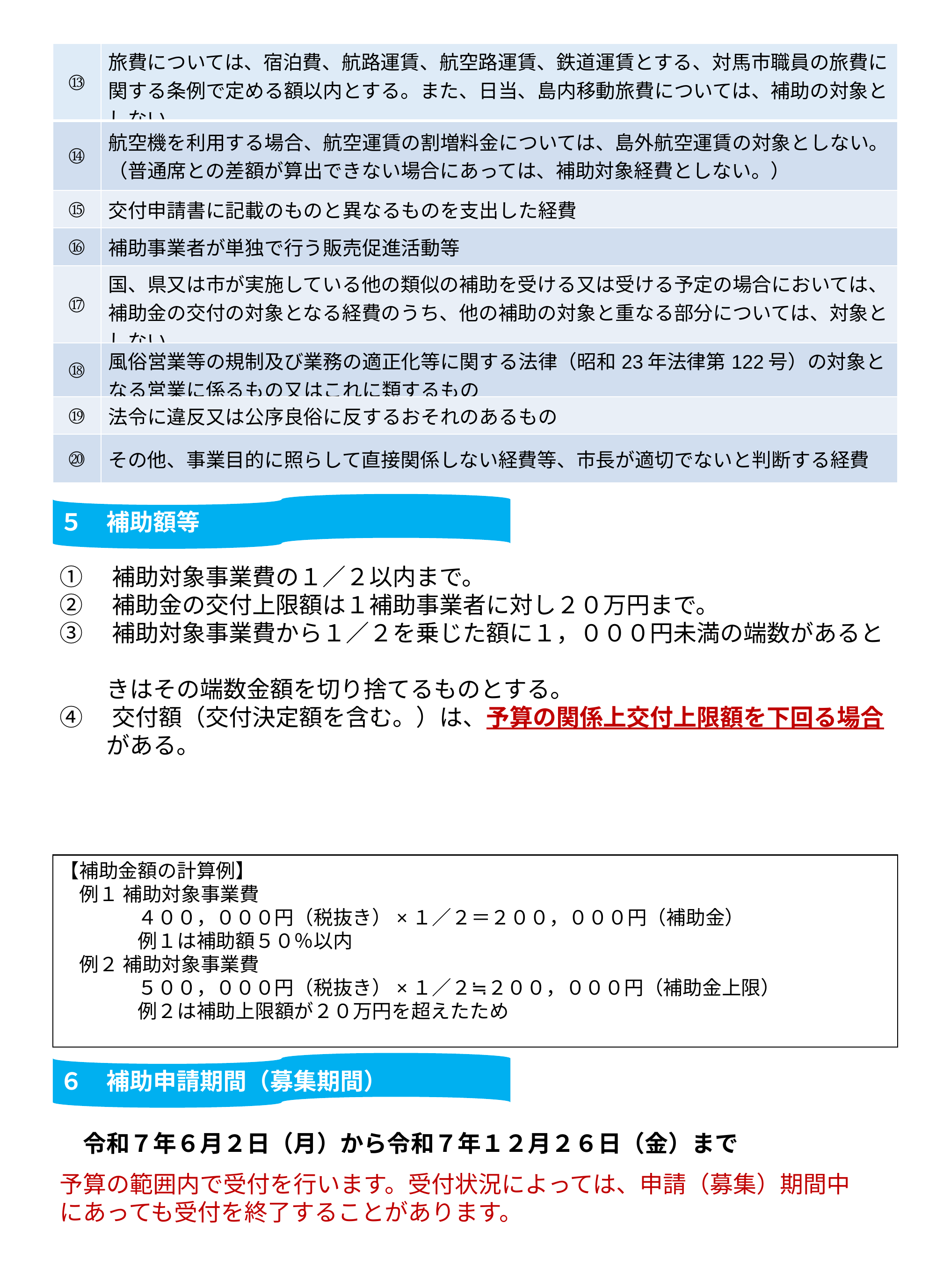

| ⑬ | 旅費については、宿泊費、航路運賃、航空路運賃、鉄道運賃とする、対馬市職員の旅費に関する条例で定める額以内とする。また、日当、島内移動旅費については、補助の対象としない。 |
| --- | --- |
| ⑭ | 航空機を利用する場合、航空運賃の割増料金については、島外航空運賃の対象としない。（普通席との差額が算出できない場合にあっては、補助対象経費としない。） |
| ⑮ | 交付申請書に記載のものと異なるものを支出した経費 |
| ⑯ | 補助事業者が単独で行う販売促進活動等 |
| ⑰ | 国、県又は市が実施している他の類似の補助を受ける又は受ける予定の場合においては、補助金の交付の対象となる経費のうち、他の補助の対象と重なる部分については、対象としない。 |
| ⑱ | 風俗営業等の規制及び業務の適正化等に関する法律（昭和23年法律第122号）の対象となる営業に係るもの又はこれに類するもの |
| ⑲ | 法令に違反又は公序良俗に反するおそれのあるもの |
| ⑳ | その他、事業目的に照らして直接関係しない経費等、市長が適切でないと判断する経費 |
５　補助額等
①　補助対象事業費の１／２以内まで。
②　補助金の交付上限額は１補助事業者に対し２０万円まで。
③　補助対象事業費から１／２を乗じた額に１，０００円未満の端数があると
　　きはその端数金額を切り捨てるものとする。
④　交付額（交付決定額を含む。）は、予算の関係上交付上限額を下回る場合
　　がある。
【補助金額の計算例】
　例１ 補助対象事業費
　　　　４００，０００円（税抜き）×１／２＝２００，０００円（補助金）
　　　　例１は補助額５０％以内
　例２ 補助対象事業費
　　　　５００，０００円（税抜き）×１／２≒２００，０００円（補助金上限）
　　　　例２は補助上限額が２０万円を超えたため
６　補助申請期間（募集期間）
　令和７年６月２日（月）から令和７年１２月２６日（金）まで
予算の範囲内で受付を行います。受付状況によっては、申請（募集）期間中にあっても受付を終了することがあります。